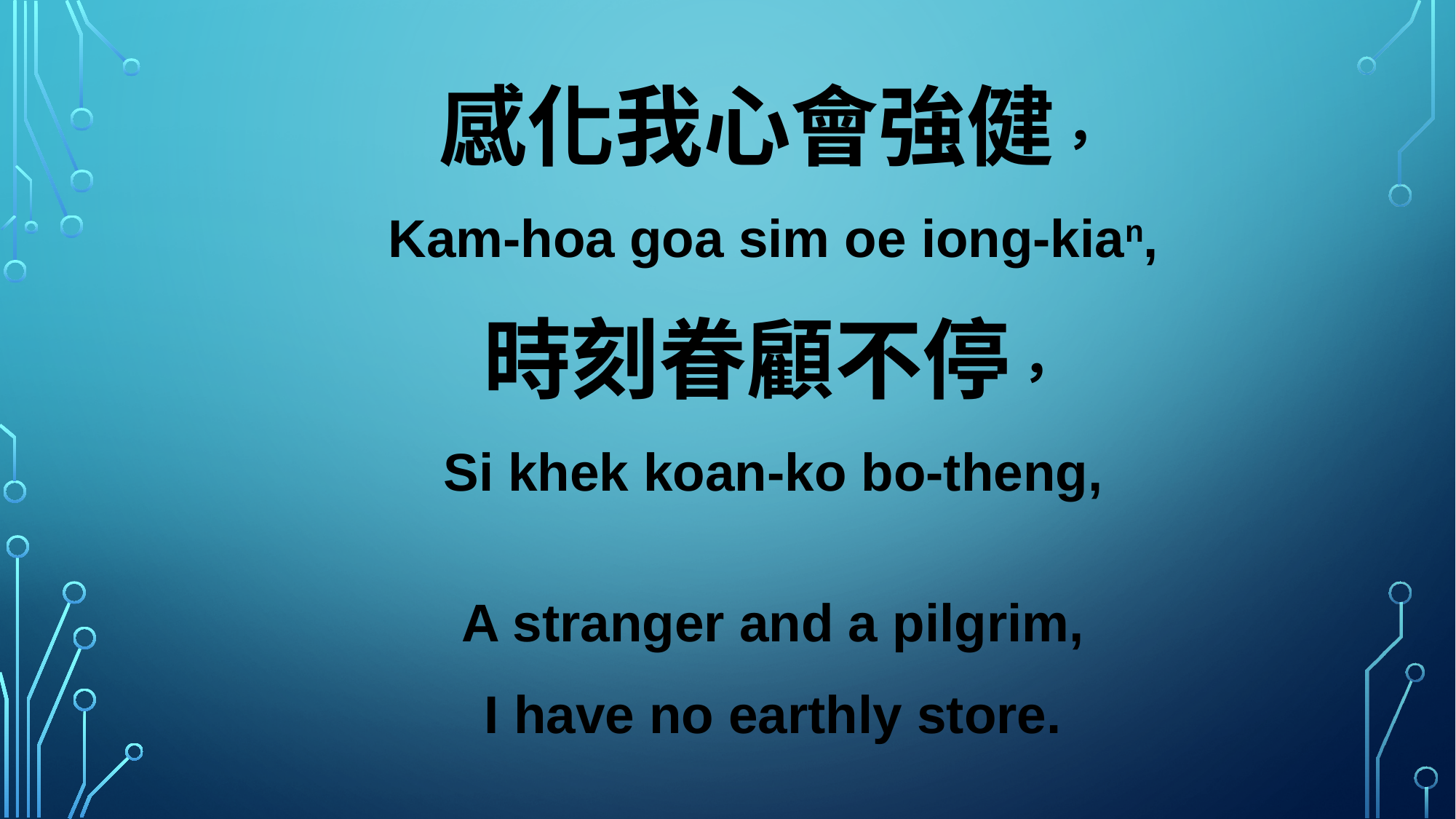

感化我心會強健，
Kam-hoa goa sim oe iong-kian,
時刻眷顧不停，
Si khek koan-ko bo-theng,

A stranger and a pilgrim,
I have no earthly store.